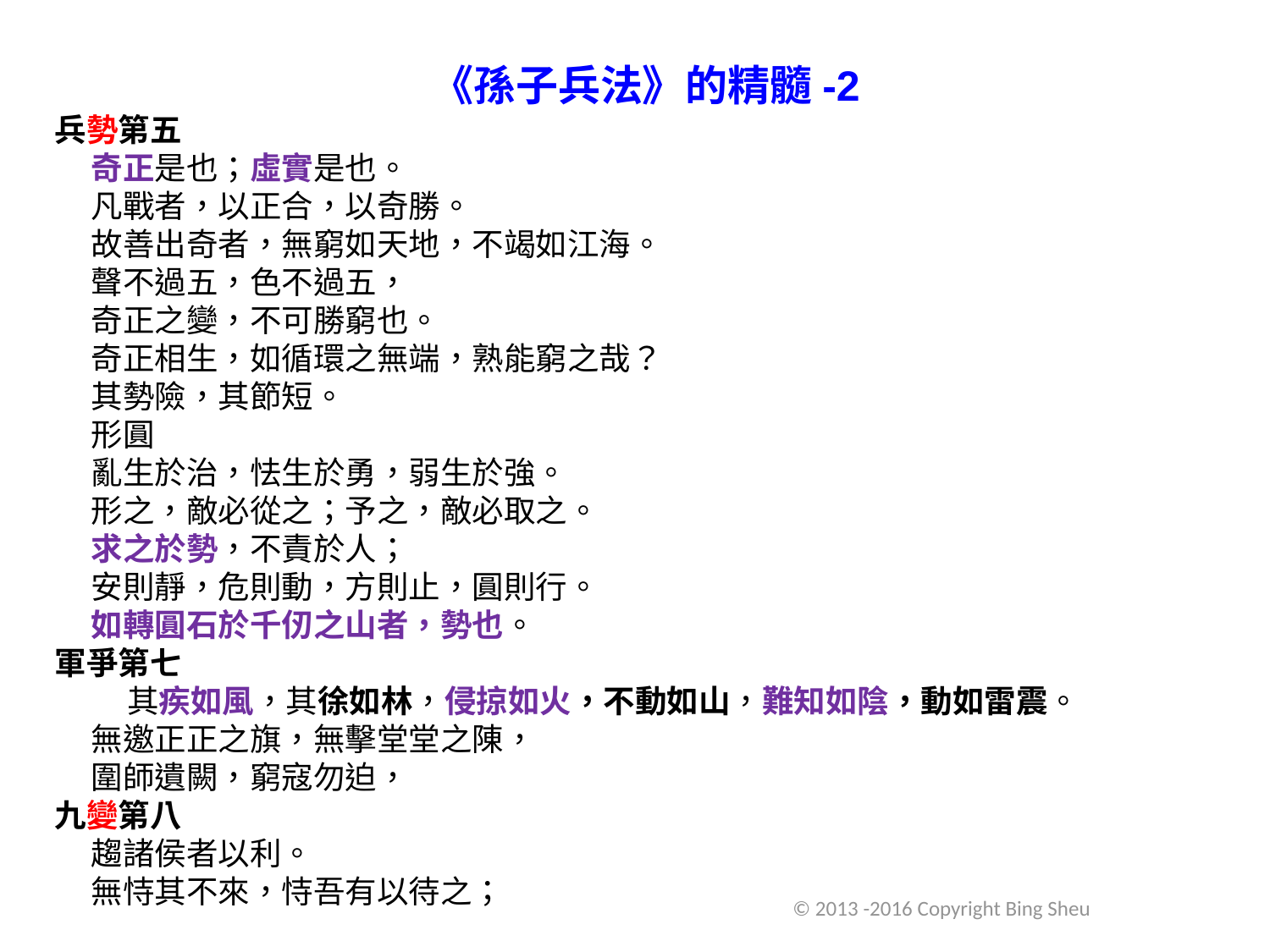

《孫子兵法》的精髓-2
兵勢第五
    奇正是也；虛實是也。
    凡戰者，以正合，以奇勝。
    故善出奇者，無窮如天地，不竭如江海。
    聲不過五，色不過五，
    奇正之變，不可勝窮也。
    奇正相生，如循環之無端，熟能窮之哉？
    其勢險，其節短。
    形圓
    亂生於治，怯生於勇，弱生於強。
    形之，敵必從之；予之，敵必取之。
    求之於勢，不責於人；
    安則靜，危則動，方則止，圓則行。
    如轉圓石於千仞之山者，勢也。
軍爭第七
         其疾如風，其徐如林，侵掠如火，不動如山，難知如陰，動如雷震。
    無邀正正之旗，無擊堂堂之陳，
    圍師遺闕，窮寇勿迫，
九變第八
    趨諸侯者以利。
    無恃其不來，恃吾有以待之；
© 2013 -2016 Copyright Bing Sheu